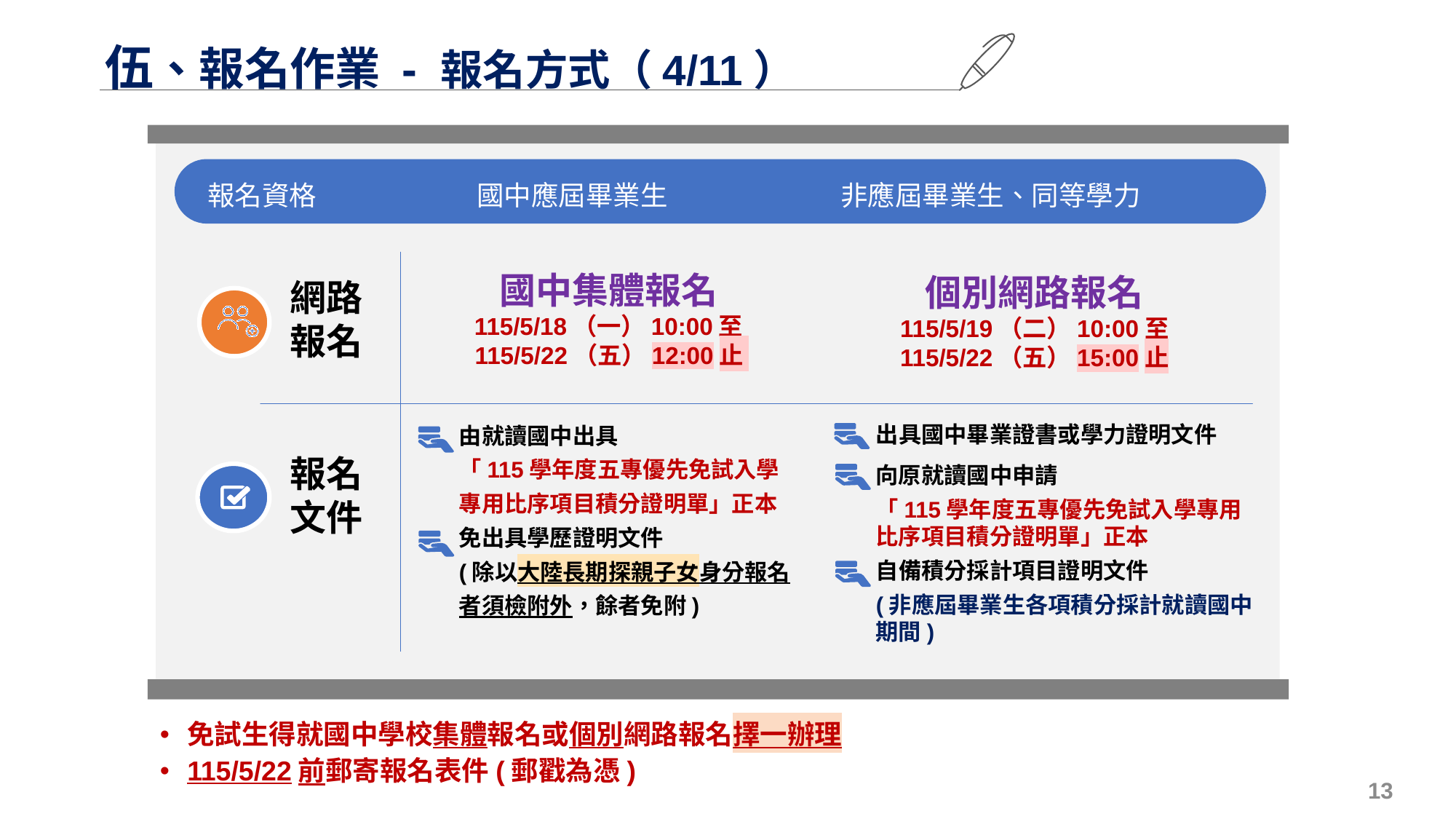

伍、報名作業 - 報名方式（4/11）

 報名資格                          國中應屆畢業生                            非應屆畢業生、同等學力
國中集體報名
115/5/18（一）10:00至
 115/5/22（五）12:00止
網路
報名

由就讀國中出具
「115學年度五專優先免試入學
專用比序項目積分證明單」正本
免出具學歷證明文件
(除以大陸長期探親子女身分報名
者須檢附外，餘者免附)

報名
文件

個別網路報名
115/5/19（二）10:00至
115/5/22（五）15:00止
出具國中畢業證書或學力證明文件
向原就讀國中申請
「115學年度五專優先免試入學專用比序項目積分證明單」正本
自備積分採計項目證明文件
(非應屆畢業生各項積分採計就讀國中期間)

免試生得就國中學校集體報名或個別網路報名擇一辦理
115/5/22前郵寄報名表件(郵戳為憑)
13